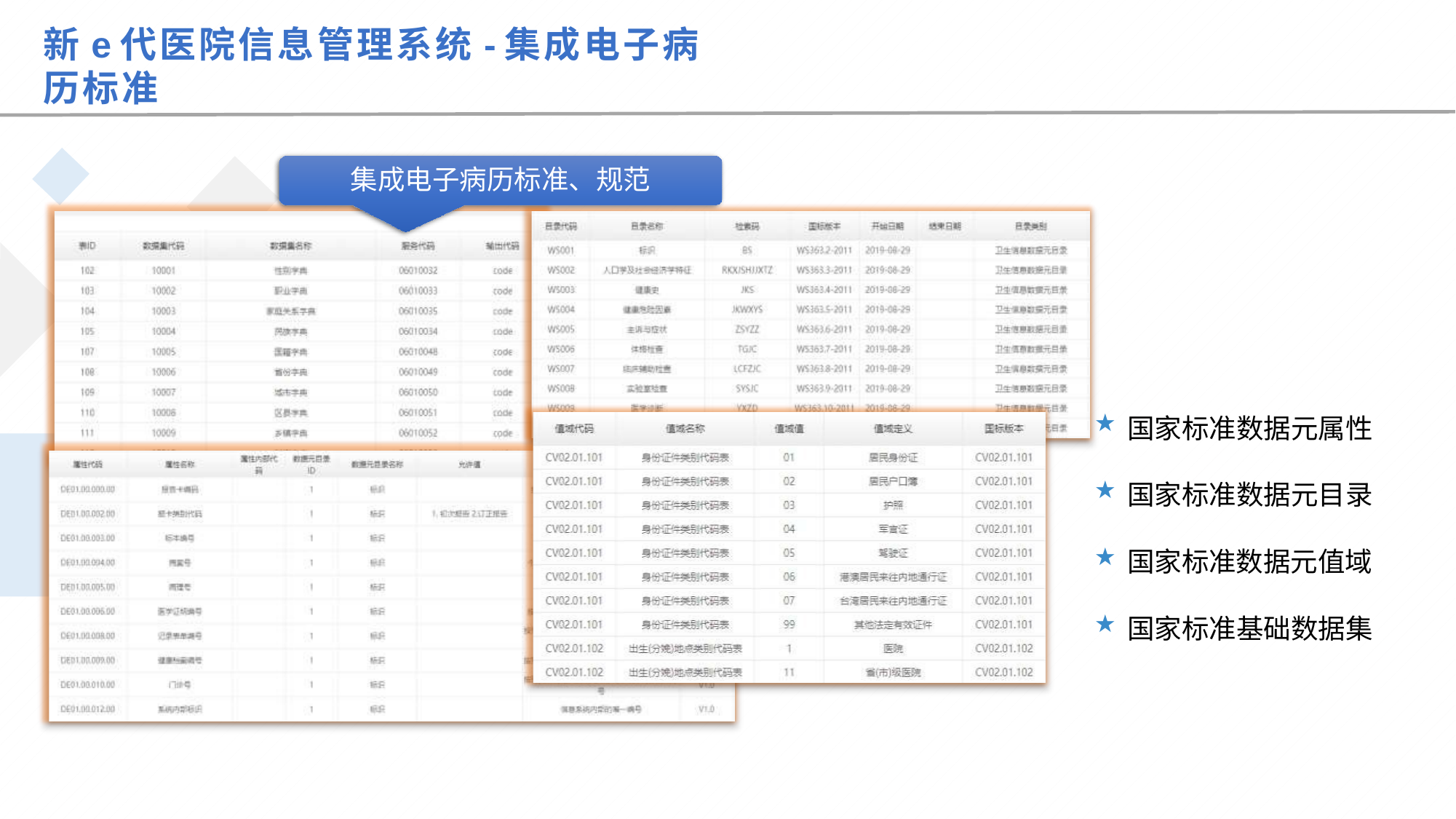

# 新e代医院信息管理系统-集成电子病历标准

集成电子病历标准、规范

国家标准数据元属性

国家标准数据元目录

国家标准数据元值域

国家标准基础数据集